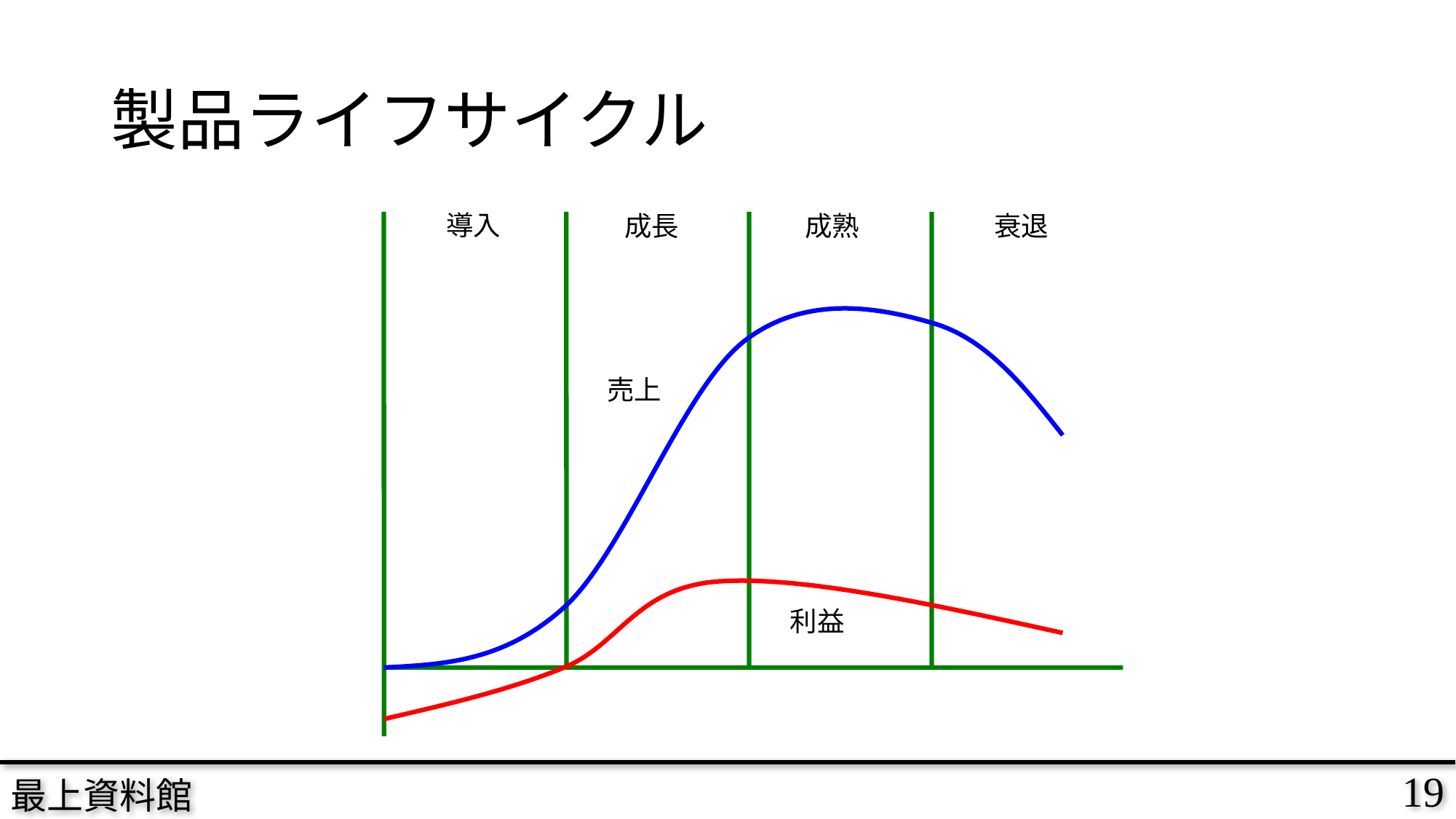

# 製品ライフサイクル
導入
成長
成熟
衰退

売上

利益